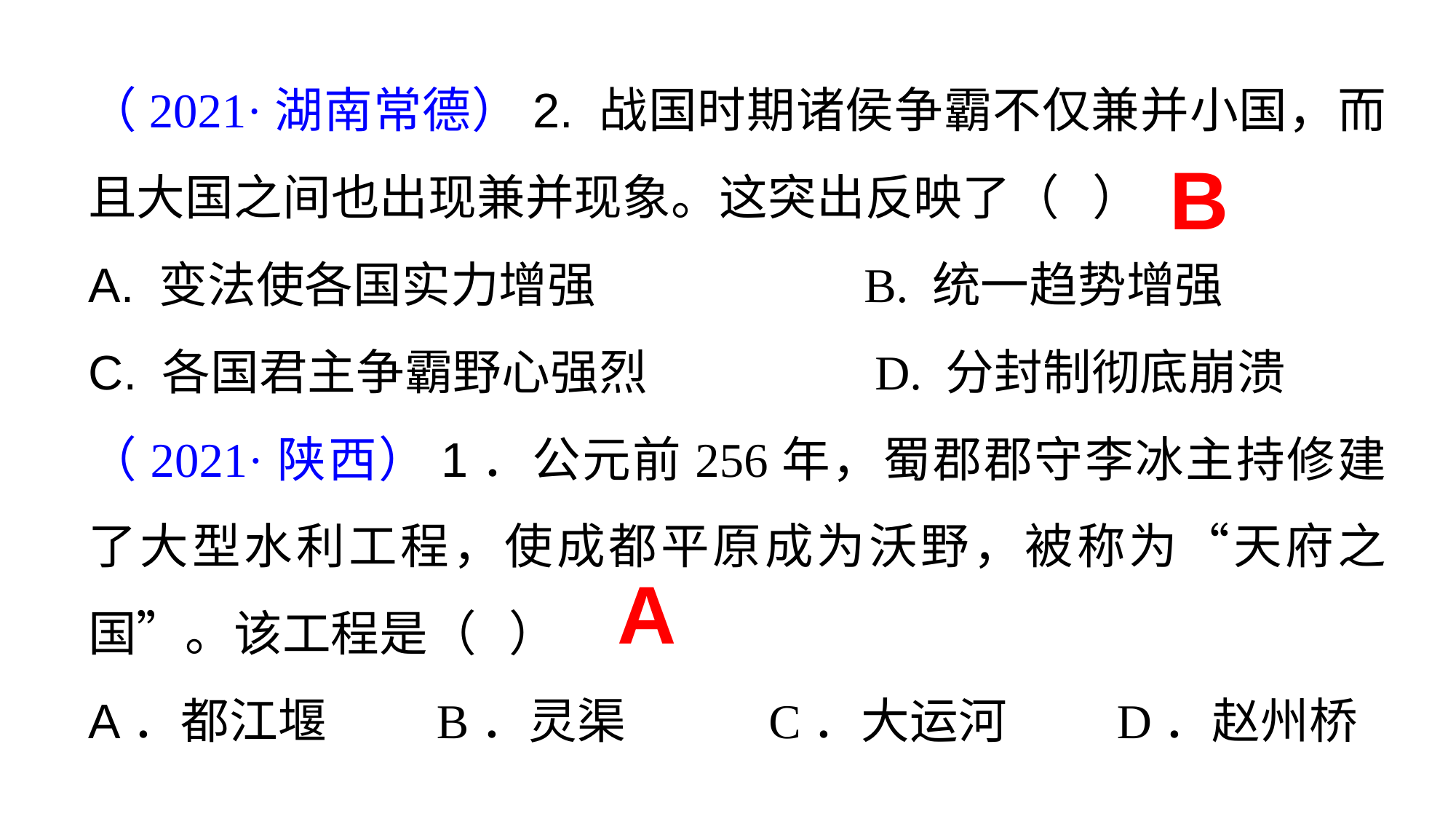

（2021·湖南常德）2. 战国时期诸侯争霸不仅兼并小国，而且大国之间也出现兼并现象。这突出反映了（   ）
A. 变法使各国实力增强	                    B. 统一趋势增强
C. 各国君主争霸野心强烈	           D. 分封制彻底崩溃
（2021·陕西）1．公元前256年，蜀郡郡守李冰主持修建了大型水利工程，使成都平原成为沃野，被称为“天府之国”。该工程是（   ）
A．都江堰         B．灵渠            C．大运河         D．赵州桥
B
A